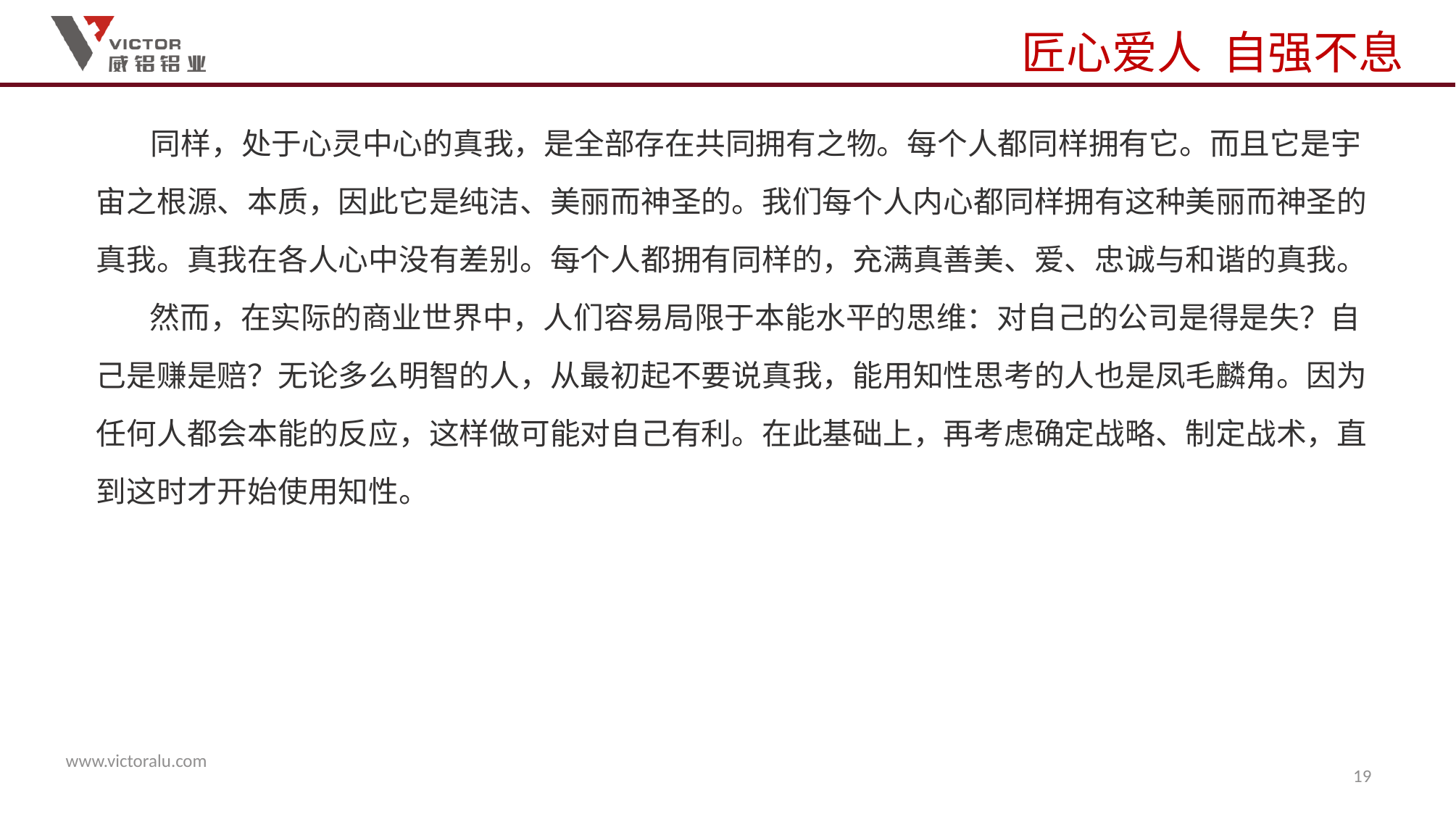

同样，处于心灵中心的真我，是全部存在共同拥有之物。每个人都同样拥有它。而且它是宇宙之根源、本质，因此它是纯洁、美丽而神圣的。我们每个人内心都同样拥有这种美丽而神圣的真我。真我在各人心中没有差别。每个人都拥有同样的，充满真善美、爱、忠诚与和谐的真我。
        然而，在实际的商业世界中，人们容易局限于本能水平的思维：对自己的公司是得是失？自己是赚是赔？无论多么明智的人，从最初起不要说真我，能用知性思考的人也是凤毛麟角。因为任何人都会本能的反应，这样做可能对自己有利。在此基础上，再考虑确定战略、制定战术，直到这时才开始使用知性。
19